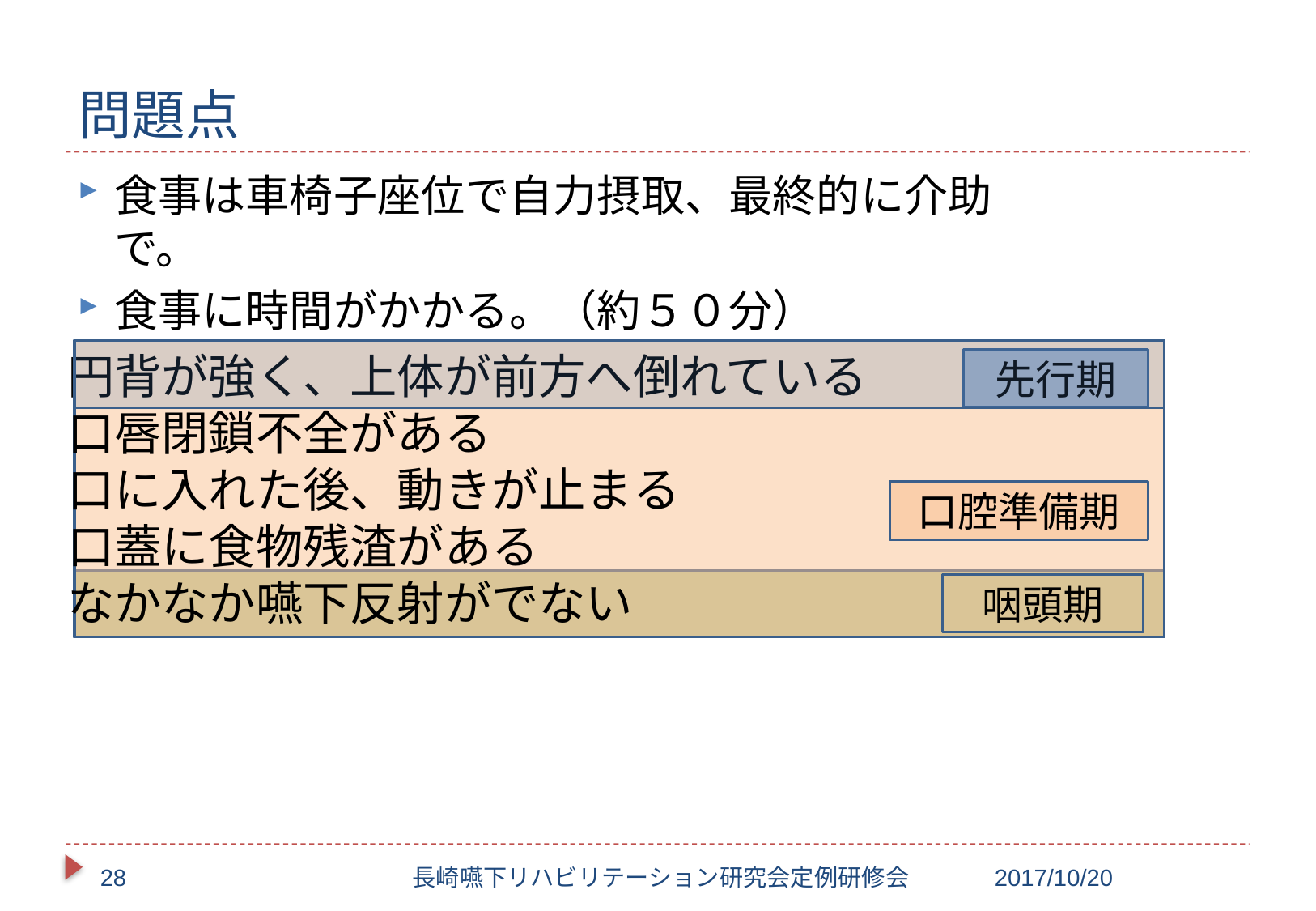

# 問題点
食事は車椅子座位で自力摂取、最終的に介助で。
食事に時間がかかる。（約５０分）

円背が強く、上体が前方へ倒れている
口唇閉鎖不全がある
口に入れた後、動きが止まる
口蓋に食物残渣がある
なかなか嚥下反射がでない

先行期
口腔準備期

咽頭期
28
長崎嚥下リハビリテーション研究会定例研修会
2017/10/20